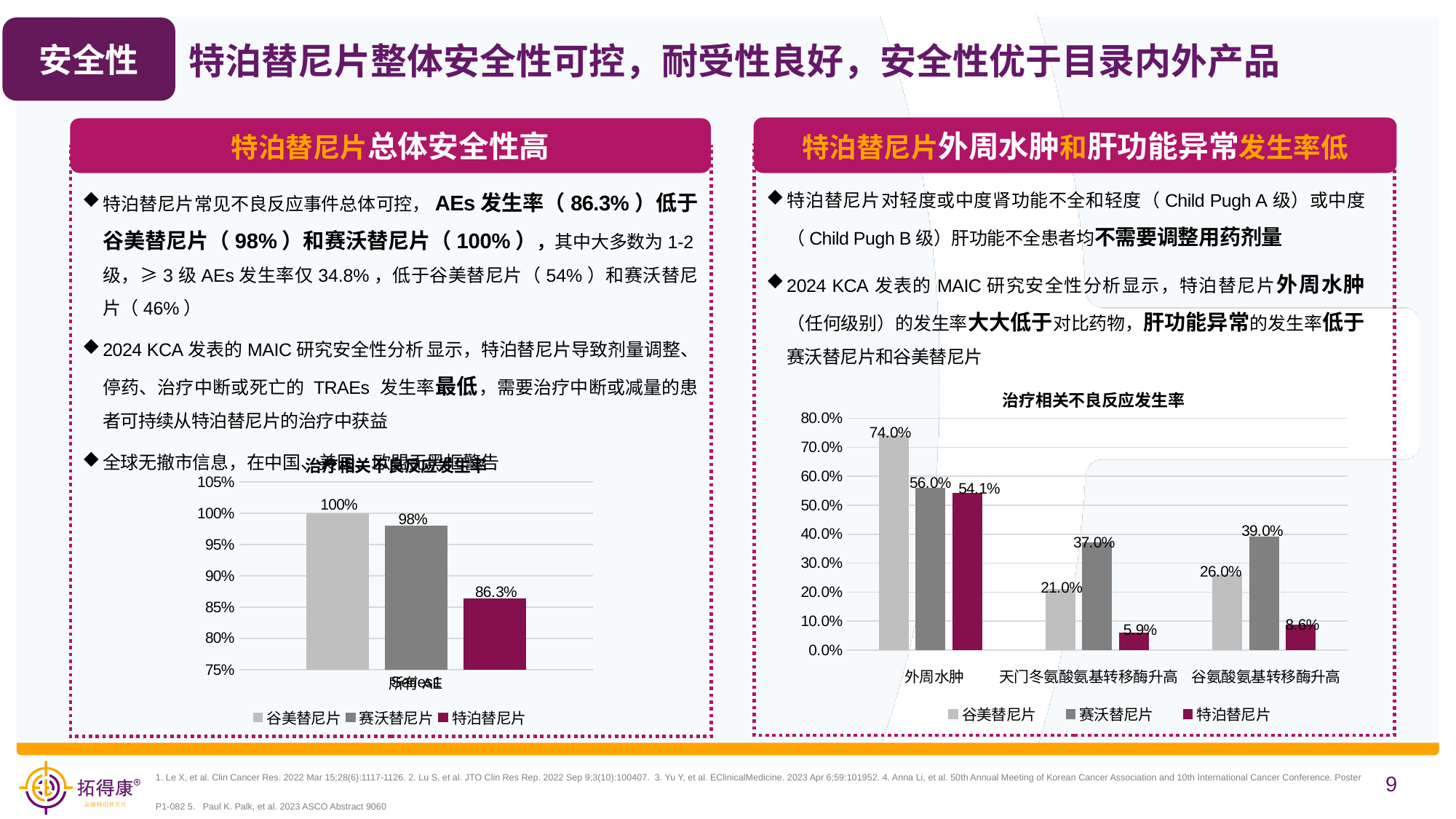

特泊替尼片整体安全性可控，耐受性良好，安全性优于目录内外产品
安全性
特泊替尼片外周水肿和肝功能异常发生率低
特泊替尼片总体安全性高

特泊替尼片常见不良反应事件总体可控，AEs发生率（86.3%）低于谷美替尼片（98%）和赛沃替尼片（100%），其中大多数为1-2级，≥3级AEs发生率仅34.8%，低于谷美替尼片（54%）和赛沃替尼片（46%）
2024 KCA发表的MAIC研究安全性分析 显示，特泊替尼片导致剂量调整、停药、治疗中断或死亡的 TRAEs 发生率最低，需要治疗中断或减量的患者可持续从特泊替尼片的治疗中获益
全球无撤市信息，在中国、美国、欧盟无黑框警告
特泊替尼片对轻度或中度肾功能不全和轻度（Child Pugh A级）或中度（Child Pugh B级）肝功能不全患者均不需要调整用药剂量
2024 KCA发表的MAIC研究安全性分析显示，特泊替尼片外周水肿（任何级别）的发生率大大低于对比药物，肝功能异常的发生率低于赛沃替尼片和谷美替尼片

### Chart

| Category | 谷美替尼片 | 赛沃替尼片 | 特泊替尼片 |
|---|---|---|---|
| 外周水肿 | 0.74 | 0.56 | 0.541 |
| 天门冬氨酸氨基转移酶升高 | 0.21 | 0.37 | 0.059 |
| 谷氨酸氨基转移酶升高 | 0.26 | 0.39 | 0.086 |
治疗相关不良反应发生率

### Chart

| Category | 谷美替尼片 | 赛沃替尼片 | 特泊替尼片 |
|---|---|---|---|
|  | 1.0 | 0.98 | 0.863 |
治疗相关不良反应发生率
外周水肿
天门冬氨酸氨基转移酶升高
谷氨酸氨基转移酶升高
所有AE
9
1. Le X, et al. Clin Cancer Res. 2022 Mar 15;28(6):1117-1126. 2. Lu S, et al. JTO Clin Res Rep. 2022 Sep 9;3(10):100407.  3. Yu Y, et al. EClinicalMedicine. 2023 Apr 6;59:101952. 4. Anna Li, et al. 50th Annual Meeting of Korean Cancer Association and 10th International Cancer Conference. Poster P1-082 5. Paul K. Palk, et al. 2023 ASCO Abstract 9060